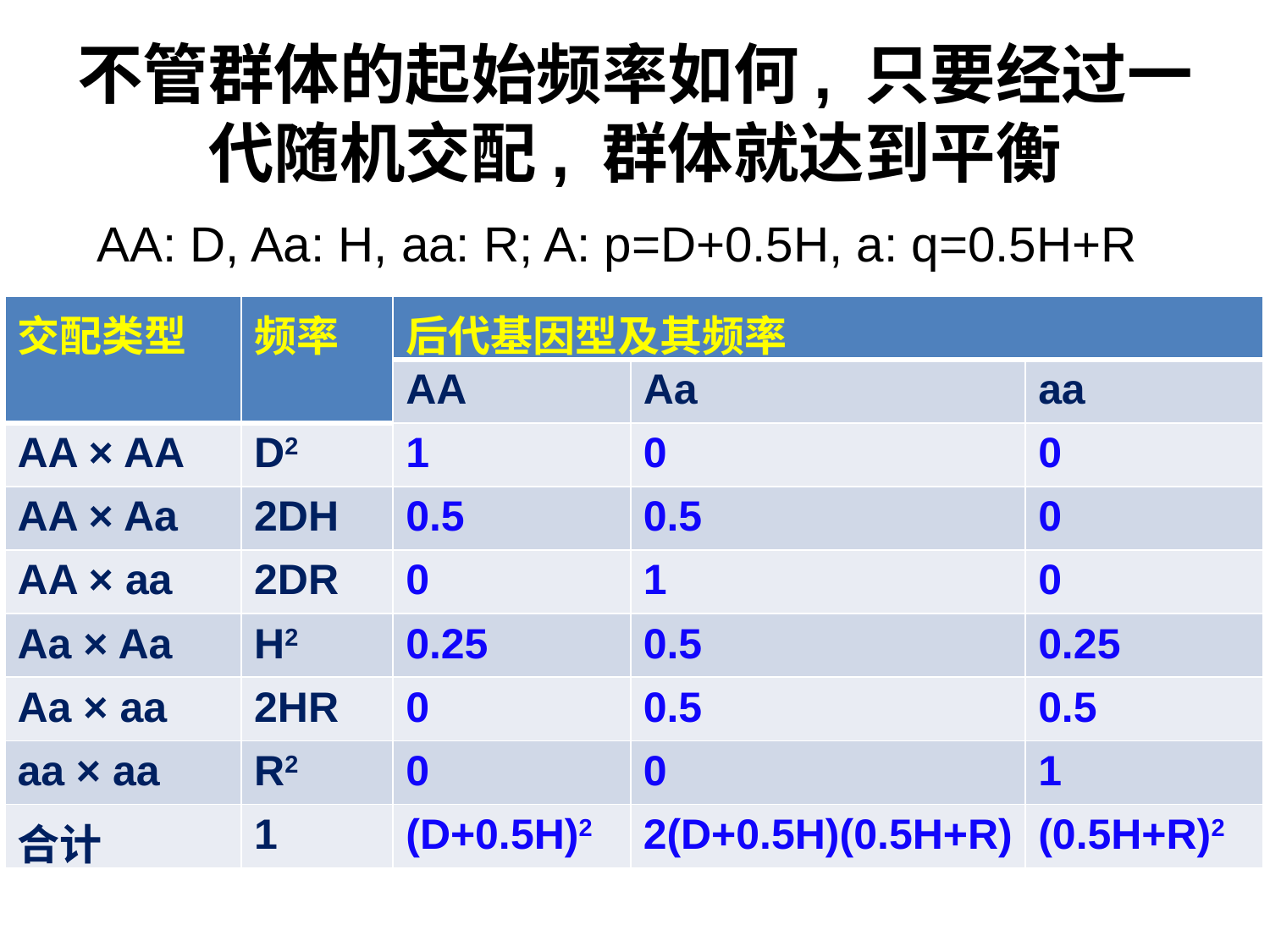

# 不管群体的起始频率如何, 只要经过一代随机交配, 群体就达到平衡
AA: D, Aa: H, aa: R; A: p=D+0.5H, a: q=0.5H+R

| 交配类型 | 频率 | 后代基因型及其频率 |  |  |
| --- | --- | --- | --- | --- |
|  |  | AA | Aa | aa |
| AA × AA | D2 | 1 | 0 | 0 |
| AA × Aa | 2DH | 0.5 | 0.5 | 0 |
| AA × aa | 2DR | 0 | 1 | 0 |
| Aa × Aa | H2 | 0.25 | 0.5 | 0.25 |
| Aa × aa | 2HR | 0 | 0.5 | 0.5 |
| aa × aa | R2 | 0 | 0 | 1 |
| 合计 | 1 | (D+0.5H)2 | 2(D+0.5H)(0.5H+R) | (0.5H+R)2 |